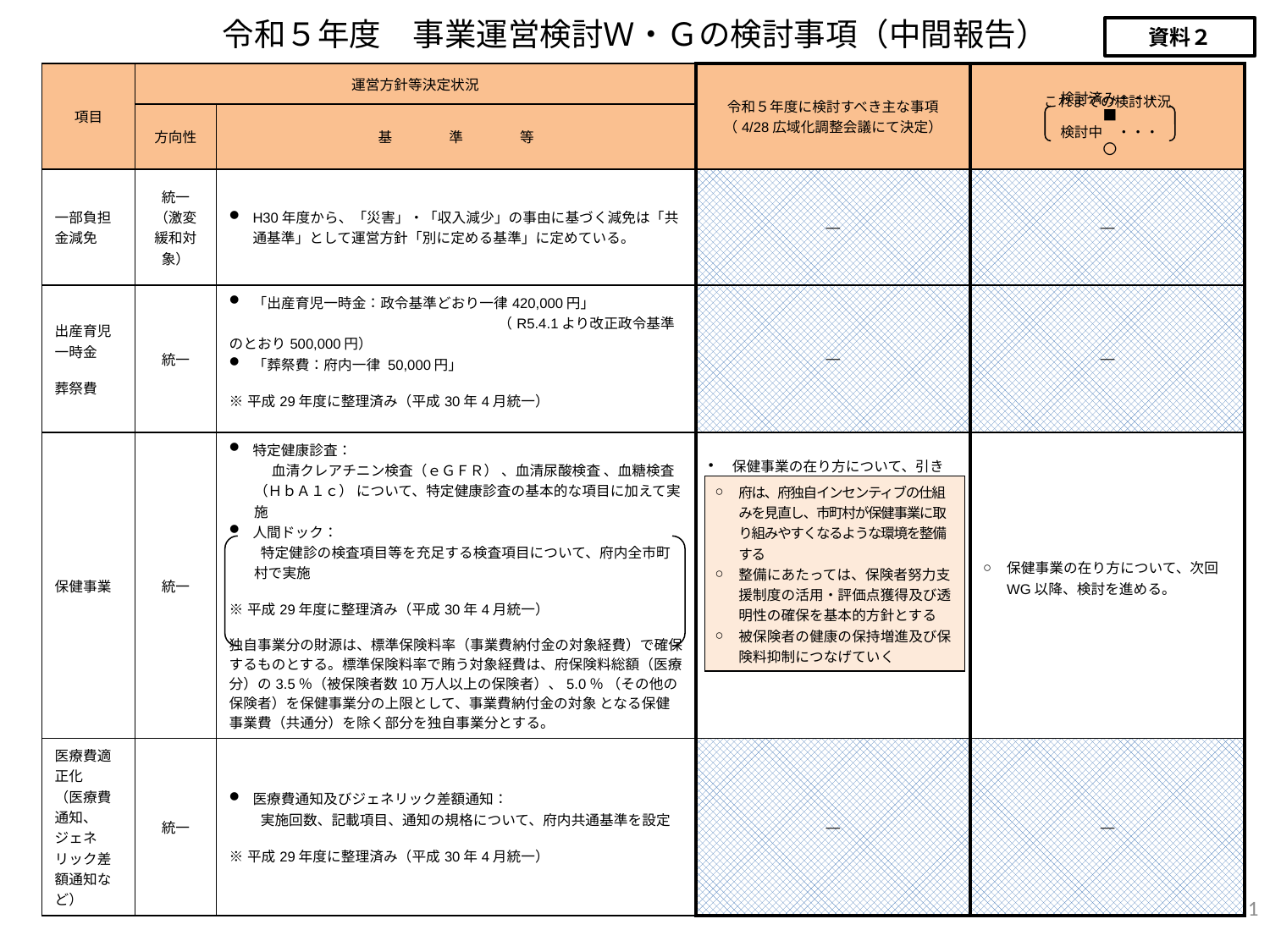

# 令和５年度　事業運営検討Ｗ・Ｇの検討事項（中間報告）
資料２
| 項目 | 運営方針等決定状況 |  | 令和５年度に検討すべき主な事項 （4/28広域化調整会議にて決定） | これまでの検討状況 |
| --- | --- | --- | --- | --- |
|  | 方向性 | 基　　　　準　　　　等 |  |  |
| 一部負担金減免 | 統一 （激変緩和対象） | H30年度から、「災害」・「収入減少」の事由に基づく減免は「共通基準」として運営方針「別に定める基準」に定めている。 | ― | ― |
| 出産育児一時金 葬祭費 | 統一 | 「出産育児一時金：政令基準どおり一律420,000円」 　　　　　　　　　　　　　　　　　　　（R5.4.1より改正政令基準のとおり500,000円） 「葬祭費：府内一律 50,000円」 ※平成29年度に整理済み（平成30年4月統一） | ― | ― |
| 保健事業 | 統一 | 特定健康診査： 　　　血清クレアチニン検査（ｅＧＦＲ） 、血清尿酸検査 、血糖検査（ＨｂＡ１ｃ） について、特定健康診査の基本的な項目に加えて実施 人間ドック： 　　 特定健診の検査項目等を充足する検査項目について、府内全市町村で実施 ※平成29年度に整理済み（平成30年4月統一） 独自事業分の財源は、標準保険料率（事業費納付金の対象経費）で確保するものとする。標準保険料率で賄う対象経費は、府保険料総額（医療分）の3.5％（被保険者数10万人以上の保険者）、5.0％ （その他の保険者）を保健事業分の上限として、事業費納付金の対象 となる保健事業費（共通分）を除く部分を独自事業分とする。 | 保健事業の在り方について、引き続き、検討を進める。 | 保健事業の在り方について、次回WG以降、検討を進める。 |
| 医療費適正化 （医療費通知、ジェネリック差額通知など） | 統一 | 医療費通知及びジェネリック差額通知： 　　 実施回数、記載項目、通知の規格について、府内共通基準を設定 ※平成29年度に整理済み（平成30年4月統一） | ― | ― |
検討済み・・・■
検討中　・・・〇
| 府は、府独自インセンティブの仕組みを見直し、市町村が保健事業に取り組みやすくなるような環境を整備する 整備にあたっては、保険者努力支援制度の活用・評価点獲得及び透明性の確保を基本的方針とする 被保険者の健康の保持増進及び保険料抑制につなげていく |
| --- |

1